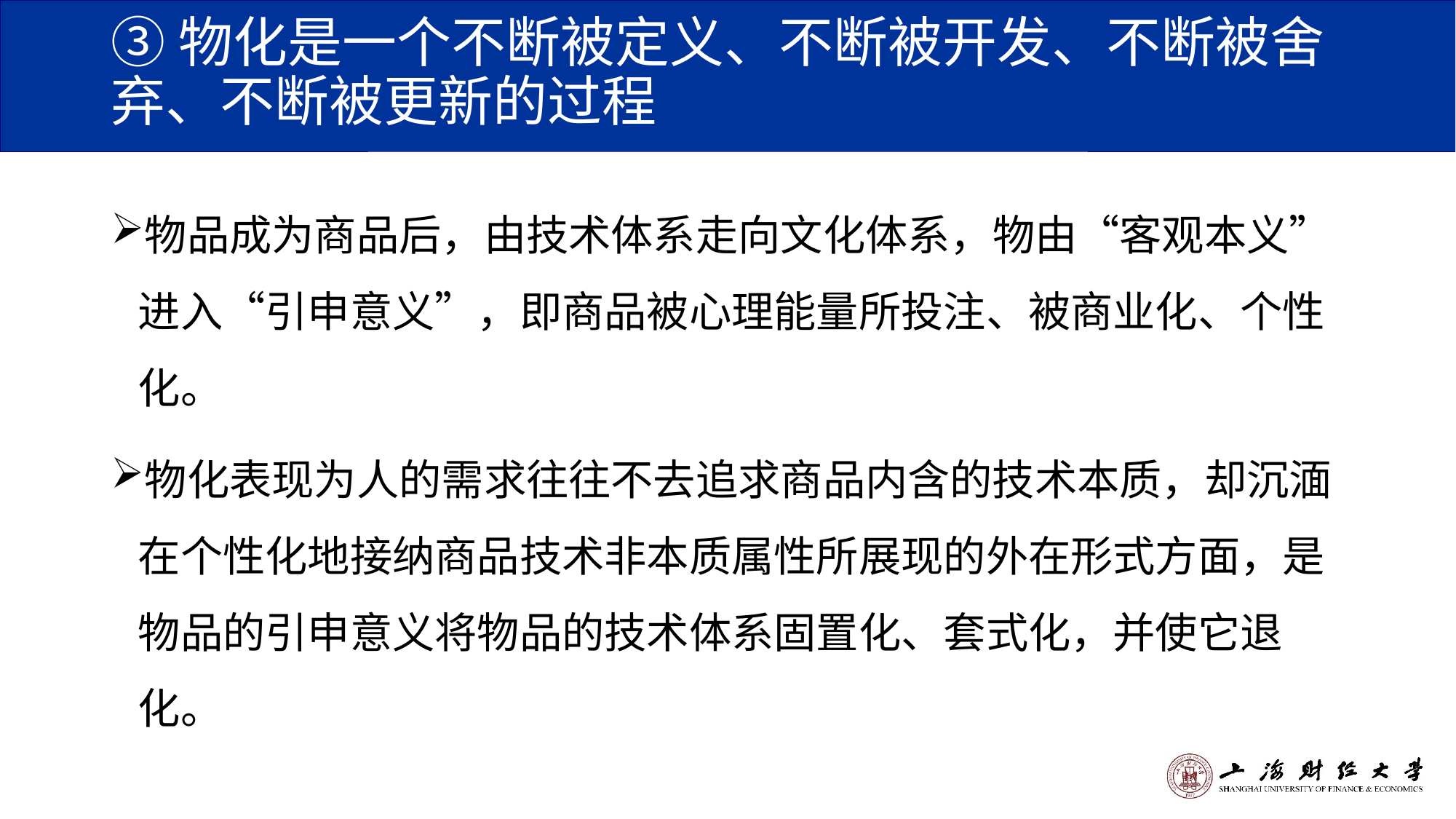

# ③物化是一个不断被定义、不断被开发、不断被舍弃、不断被更新的过程
物品成为商品后，由技术体系走向文化体系，物由“客观本义”进入“引申意义”，即商品被心理能量所投注、被商业化、个性化。
物化表现为人的需求往往不去追求商品内含的技术本质，却沉湎在个性化地接纳商品技术非本质属性所展现的外在形式方面，是物品的引申意义将物品的技术体系固置化、套式化，并使它退化。